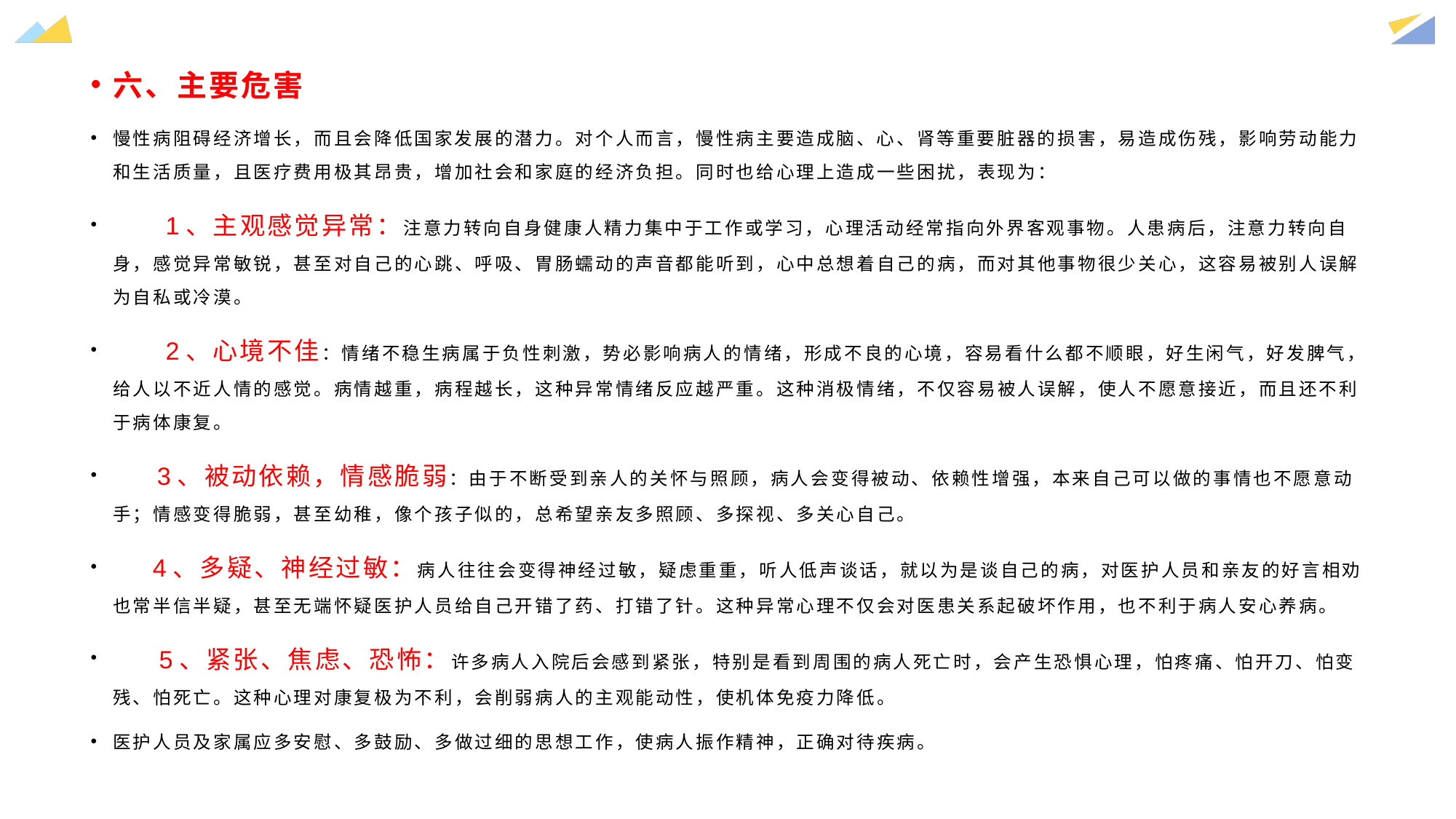

六、主要危害
慢性病阻碍经济增长，而且会降低国家发展的潜力。对个人而言，慢性病主要造成脑、心、肾等重要脏器的损害，易造成伤残，影响劳动能力和生活质量，且医疗费用极其昂贵，增加社会和家庭的经济负担。同时也给心理上造成一些困扰，表现为：
　　1、主观感觉异常：注意力转向自身健康人精力集中于工作或学习，心理活动经常指向外界客观事物。人患病后，注意力转向自身，感觉异常敏锐，甚至对自己的心跳、呼吸、胃肠蠕动的声音都能听到，心中总想着自己的病，而对其他事物很少关心，这容易被别人误解为自私或冷漠。
　　2、心境不佳：情绪不稳生病属于负性刺激，势必影响病人的情绪，形成不良的心境，容易看什么都不顺眼，好生闲气，好发脾气，给人以不近人情的感觉。病情越重，病程越长，这种异常情绪反应越严重。这种消极情绪，不仅容易被人误解，使人不愿意接近，而且还不利于病体康复。
　　3、被动依赖，情感脆弱：由于不断受到亲人的关怀与照顾，病人会变得被动、依赖性增强，本来自己可以做的事情也不愿意动手；情感变得脆弱，甚至幼稚，像个孩子似的，总希望亲友多照顾、多探视、多关心自己。
　  4、多疑、神经过敏：病人往往会变得神经过敏，疑虑重重，听人低声谈话，就以为是谈自己的病，对医护人员和亲友的好言相劝也常半信半疑，甚至无端怀疑医护人员给自己开错了药、打错了针。这种异常心理不仅会对医患关系起破坏作用，也不利于病人安心养病。
　   5、紧张、焦虑、恐怖：许多病人入院后会感到紧张，特别是看到周围的病人死亡时，会产生恐惧心理，怕疼痛、怕开刀、怕变残、怕死亡。这种心理对康复极为不利，会削弱病人的主观能动性，使机体免疫力降低。
医护人员及家属应多安慰、多鼓励、多做过细的思想工作，使病人振作精神，正确对待疾病。